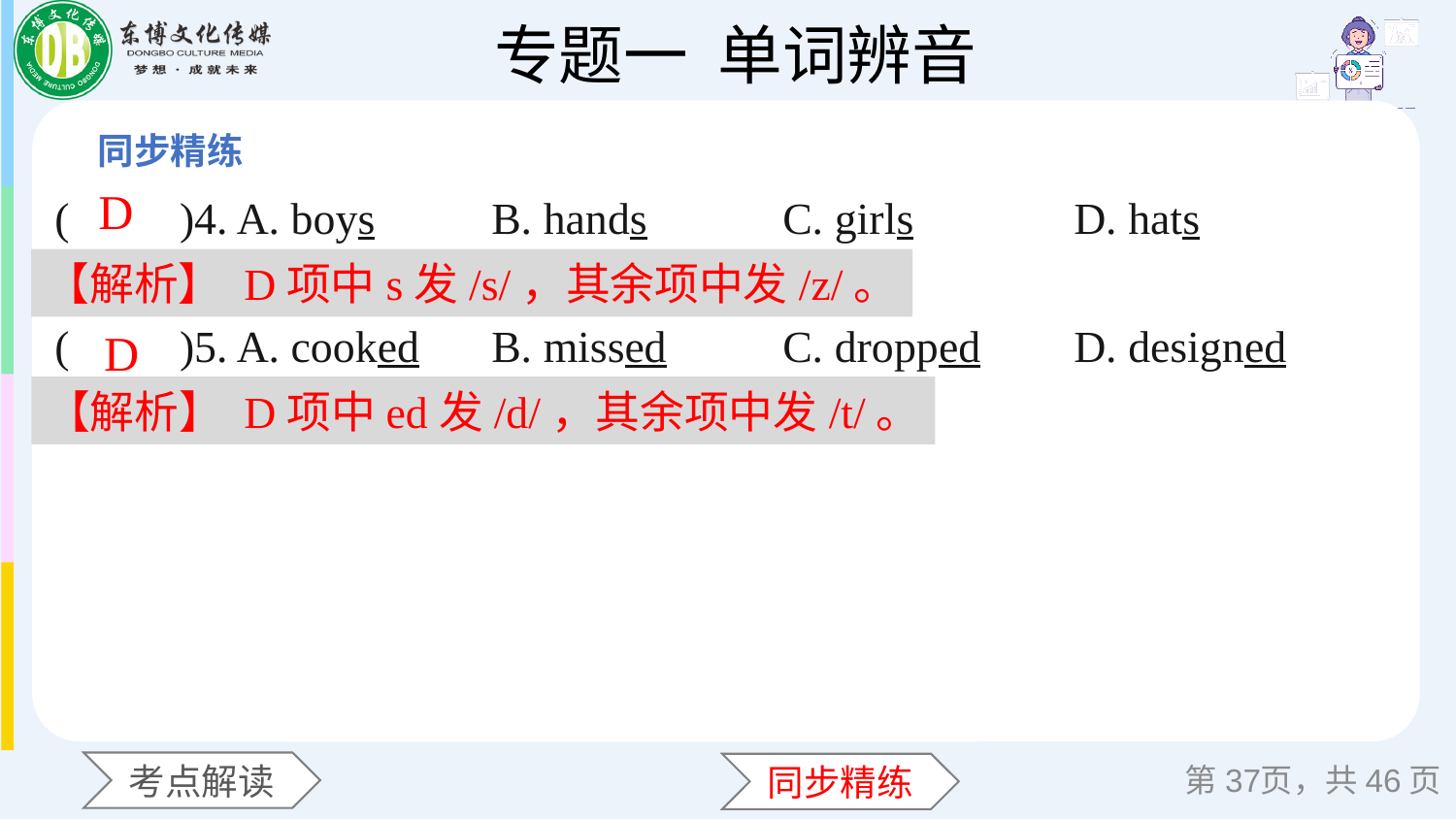

(　　)4. A. boys	B. hands	C. girls		D. hats

(　　)5. A. cooked	B. missed	C. dropped	D. designed

D
【解析】 D项中s发/s/，其余项中发/z/。
D
【解析】 D项中ed发/d/，其余项中发/t/。
第37页，共46页